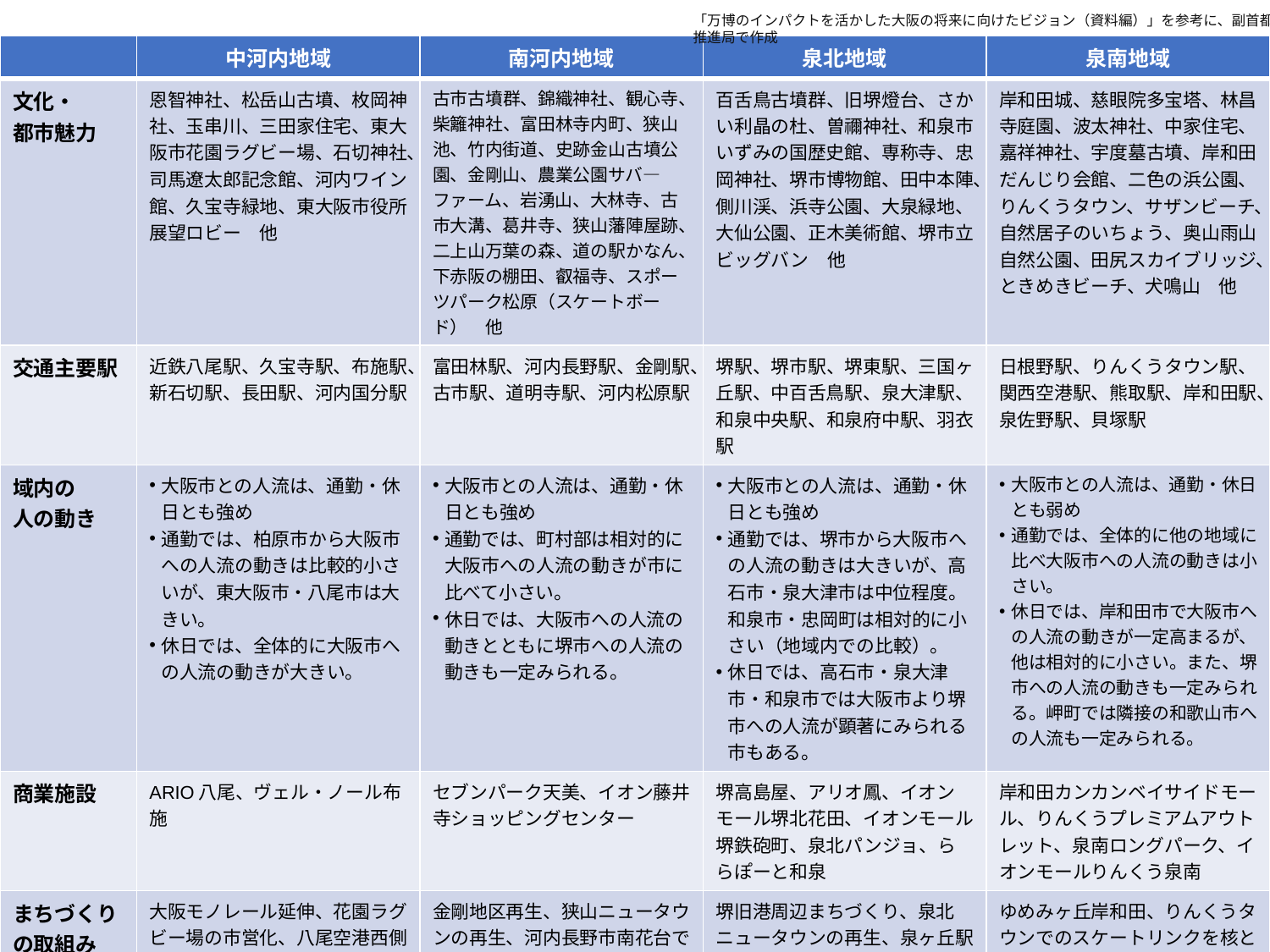

「万博のインパクトを活かした大阪の将来に向けたビジョン（資料編）」を参考に、副首都推進局で作成
|  | 中河内地域 | 南河内地域 | 泉北地域 | 泉南地域 |
| --- | --- | --- | --- | --- |
| 文化・ 都市魅力 | 恩智神社、松岳山古墳、枚岡神社、玉串川、三田家住宅、東大阪市花園ラグビー場、石切神社、司馬遼太郎記念館、河内ワイン館、久宝寺緑地、東大阪市役所展望ロビー　他 | 古市古墳群、錦織神社、観心寺、柴籬神社、富田林寺内町、狭山池、竹内街道、史跡金山古墳公園、金剛山、農業公園サバ―ファーム、岩湧山、大林寺、古市大溝、葛井寺、狭山藩陣屋跡、二上山万葉の森、道の駅かなん、下赤阪の棚田、叡福寺、スポーツパーク松原（スケートボード）　他 | 百舌鳥古墳群、旧堺燈台、さかい利晶の杜、曽禰神社、和泉市いずみの国歴史館、専称寺、忠岡神社、堺市博物館、田中本陣、側川渓、浜寺公園、大泉緑地、大仙公園、正木美術館、堺市立ビッグバン　他 | 岸和田城、慈眼院多宝塔、林昌寺庭園、波太神社、中家住宅、嘉祥神社、宇度墓古墳、岸和田だんじり会館、二色の浜公園、りんくうタウン、サザンビーチ、自然居子のいちょう、奥山雨山自然公園、田尻スカイブリッジ、ときめきビーチ、犬鳴山　他 |
| 交通主要駅 | 近鉄八尾駅、久宝寺駅、布施駅、新石切駅、長田駅、河内国分駅 | 富田林駅、河内長野駅、金剛駅、古市駅、道明寺駅、河内松原駅 | 堺駅、堺市駅、堺東駅、三国ヶ丘駅、中百舌鳥駅、泉大津駅、和泉中央駅、和泉府中駅、羽衣駅 | 日根野駅、りんくうタウン駅、関西空港駅、熊取駅、岸和田駅、泉佐野駅、貝塚駅 |
| 域内の 人の動き | 大阪市との人流は、通勤・休日とも強め 通勤では、柏原市から大阪市への人流の動きは比較的小さいが、東大阪市・八尾市は大きい。 休日では、全体的に大阪市への人流の動きが大きい。 | 大阪市との人流は、通勤・休日とも強め 通勤では、町村部は相対的に大阪市への人流の動きが市に比べて小さい。 休日では、大阪市への人流の動きとともに堺市への人流の動きも一定みられる。 | 大阪市との人流は、通勤・休日とも強め 通勤では、堺市から大阪市への人流の動きは大きいが、高石市・泉大津市は中位程度。和泉市・忠岡町は相対的に小さい（地域内での比較）。 休日では、高石市・泉大津市・和泉市では大阪市より堺市への人流が顕著にみられる市もある。 | 大阪市との人流は、通勤・休日とも弱め 通勤では、全体的に他の地域に比べ大阪市への人流の動きは小さい。 休日では、岸和田市で大阪市への人流の動きが一定高まるが、他は相対的に小さい。また、堺市への人流の動きも一定みられる。岬町では隣接の和歌山市への人流も一定みられる。 |
| 商業施設 | ARIO八尾、ヴェル・ノール布施 | セブンパーク天美、イオン藤井寺ショッピングセンター | 堺高島屋、アリオ鳳、イオンモール堺北花田、イオンモール堺鉄砲町、泉北パンジョ、ららぽーと和泉 | 岸和田カンカンベイサイドモール、りんくうプレミアムアウトレット、泉南ロングパーク、イオンモールりんくう泉南 |
| まちづくりの取組み | 大阪モノレール延伸、花園ラグビー場の市営化、八尾空港西側跡地利活用検討 | 金剛地区再生、狭山ニュータウンの再生、河内長野市南花台でのスマートシティの取組み | 堺旧港周辺まちづくり、泉北ニュータウンの再生、泉ヶ丘駅前活性化計画、近畿大学病院移転 | ゆめみヶ丘岸和田、りんくうタウンでのスケートリンクを核としたまちづくり、新たなみさき公園整備 |
| 特徴 | 東大阪市、八尾市は府内でも中小町工場が数多く立地するものづくりの集積地であり、他の地域に比べて、第二次産業の従事者が多い。 柏原市は古くからぶどうの一大産地であり、ワイン醸造も行われるなど地域ブランド化を進めている。 | 世界遺産の古墳群をはじめとした歴史的な文化財が豊富 農業産出額が大阪府内の1/4を占めるなど、米、野菜、果樹栽培が盛んで、ワイン醸造も行われるなど、食の魅力にあふれる地域。 | 政令市の堺市が一定の存在感（商業サービス、臨海部の製造業など） 世界遺産の古墳群のほか、古くから栄えた歴史・文化にあふれる地域 | 府内の農業産出額の約３割を占め、野菜などの栽培が盛ん。 りんくうタウンなどの海沿いに大型商業施設が複数立地。 |